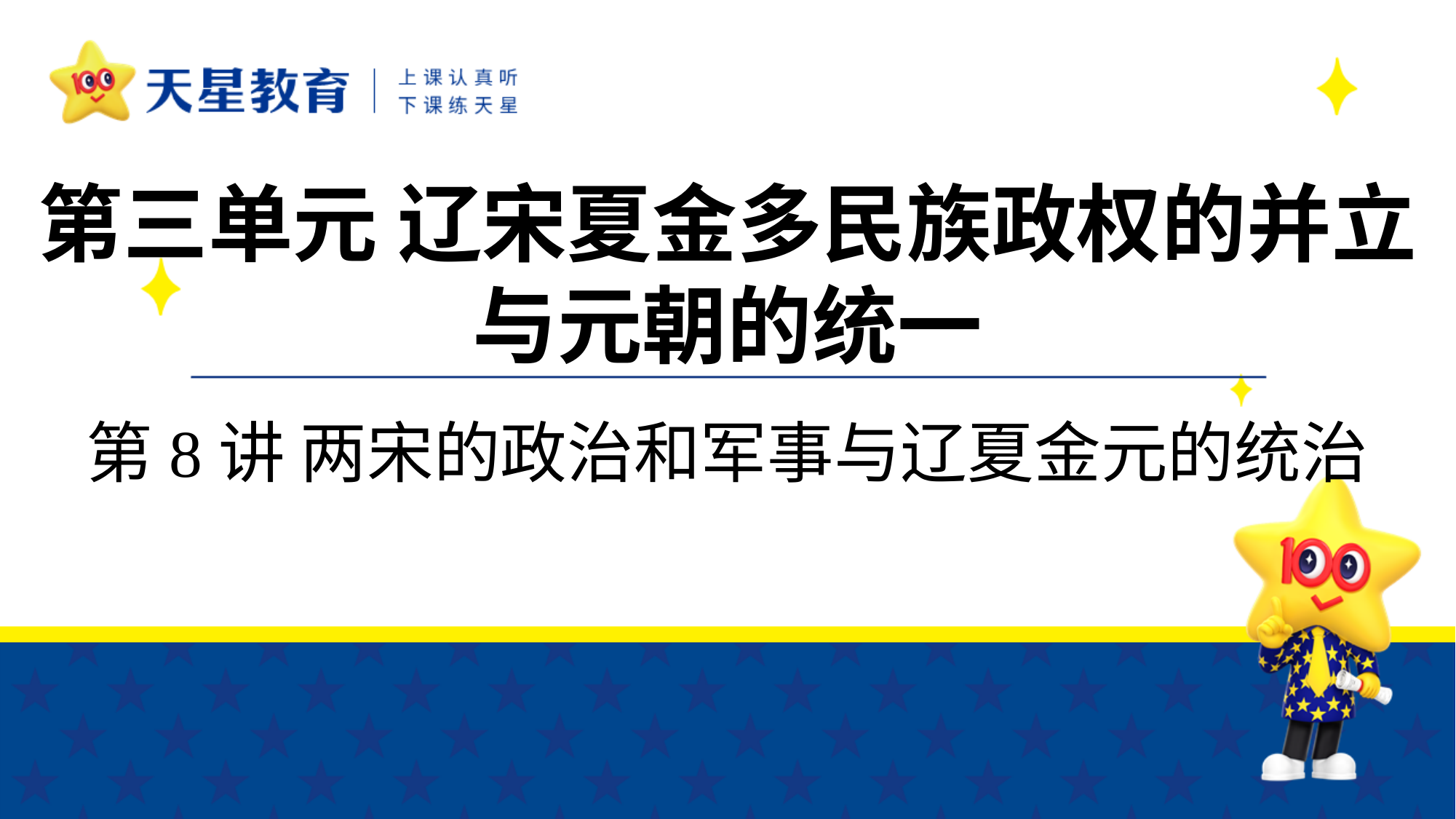

第三单元 辽宋夏金多民族政权的并立与元朝的统一
第8讲 两宋的政治和军事与辽夏金元的统治